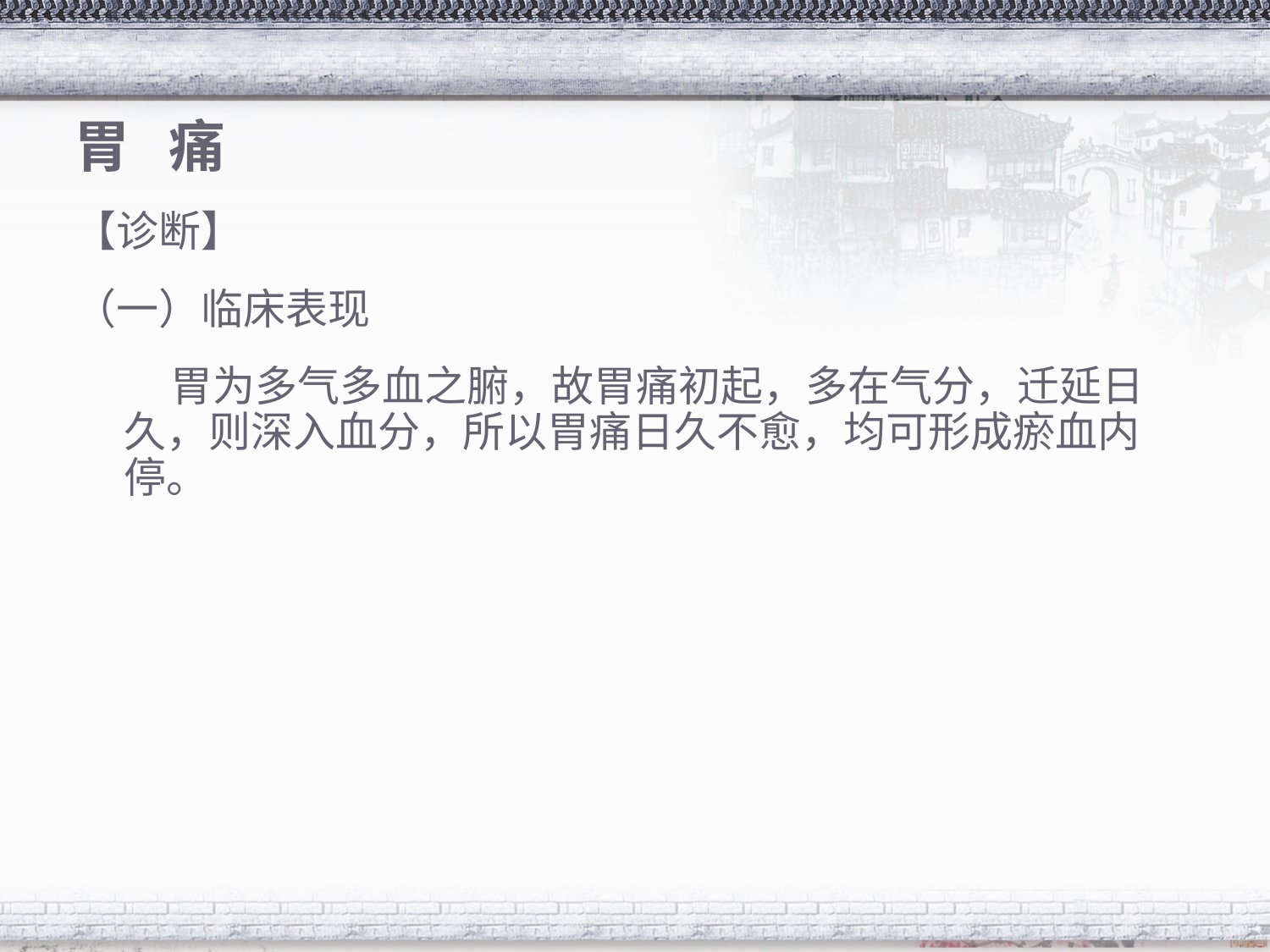

# 胃   痛
【诊断】
（一）临床表现
         胃为多气多血之腑，故胃痛初起，多在气分，迁延日久，则深入血分，所以胃痛日久不愈，均可形成瘀血内停。